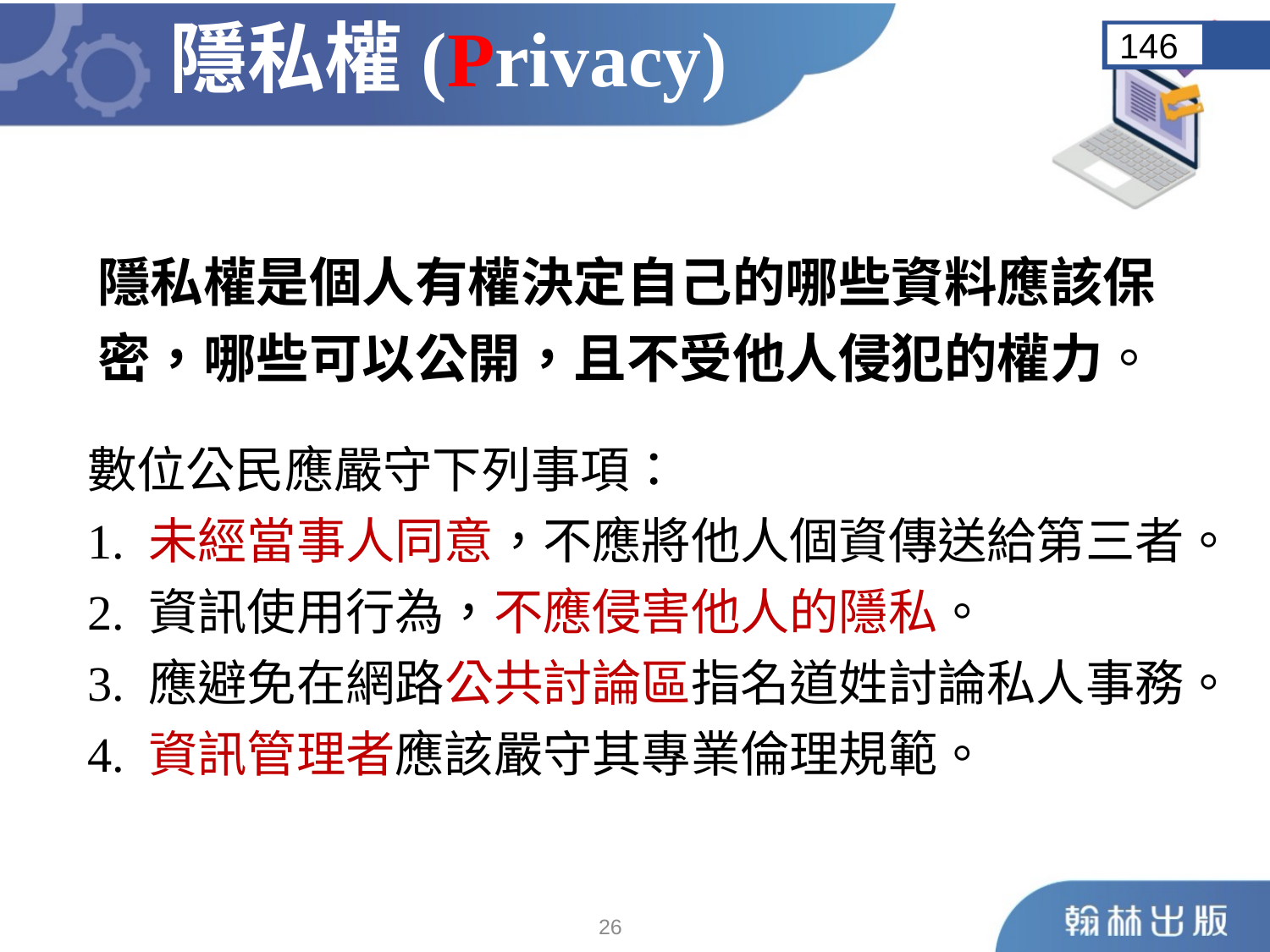

隱私權(Privacy)
146

隱私權是個人有權決定自己的哪些資料應該保密，哪些可以公開，且不受他人侵犯的權力。

數位公民應嚴守下列事項：
1. 未經當事人同意，不應將他人個資傳送給第三者。
2. 資訊使用行為，不應侵害他人的隱私。
3. 應避免在網路公共討論區指名道姓討論私人事務。
4. 資訊管理者應該嚴守其專業倫理規範。
26